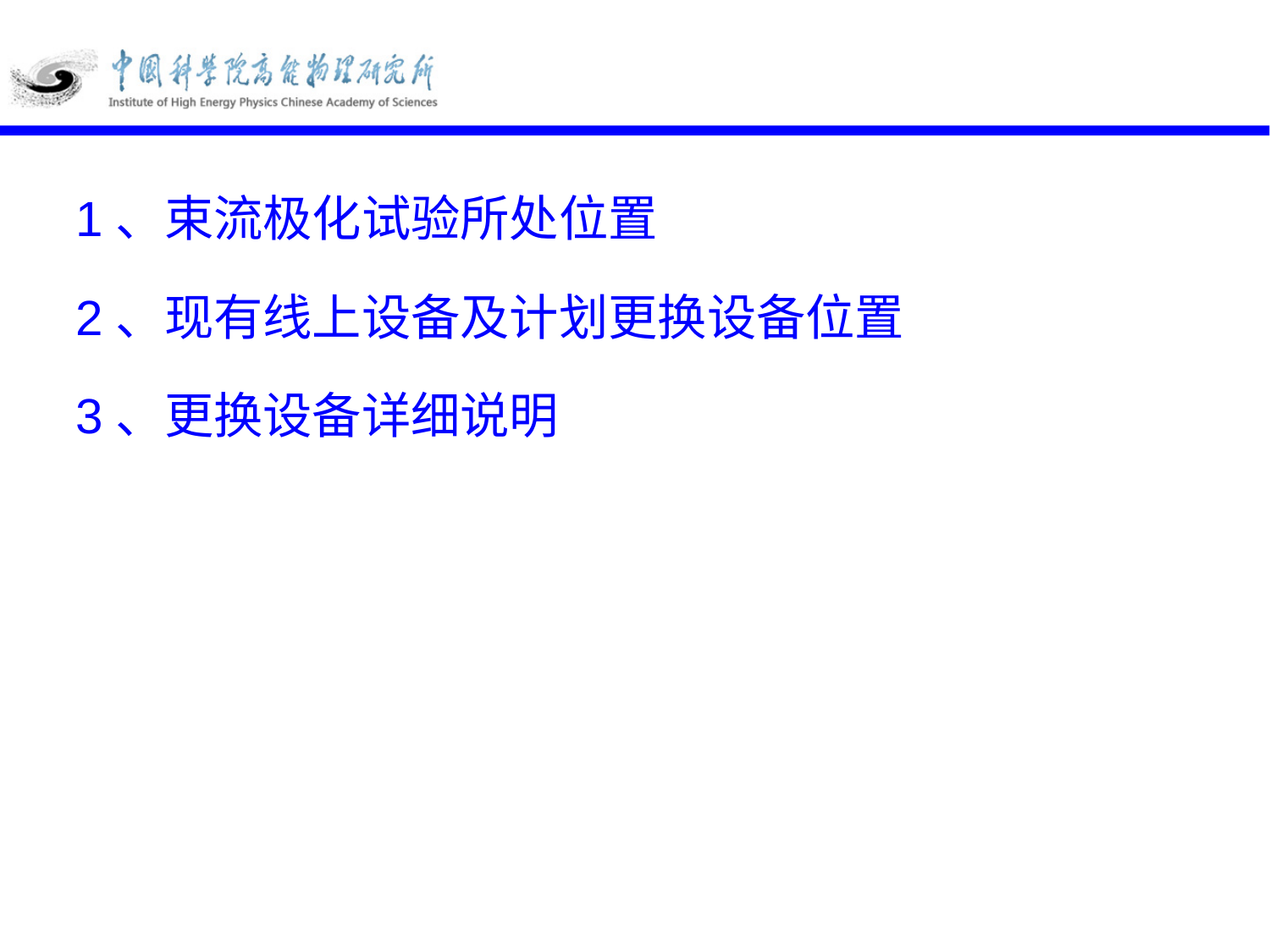

1、束流极化试验所处位置
2、现有线上设备及计划更换设备位置
3、更换设备详细说明